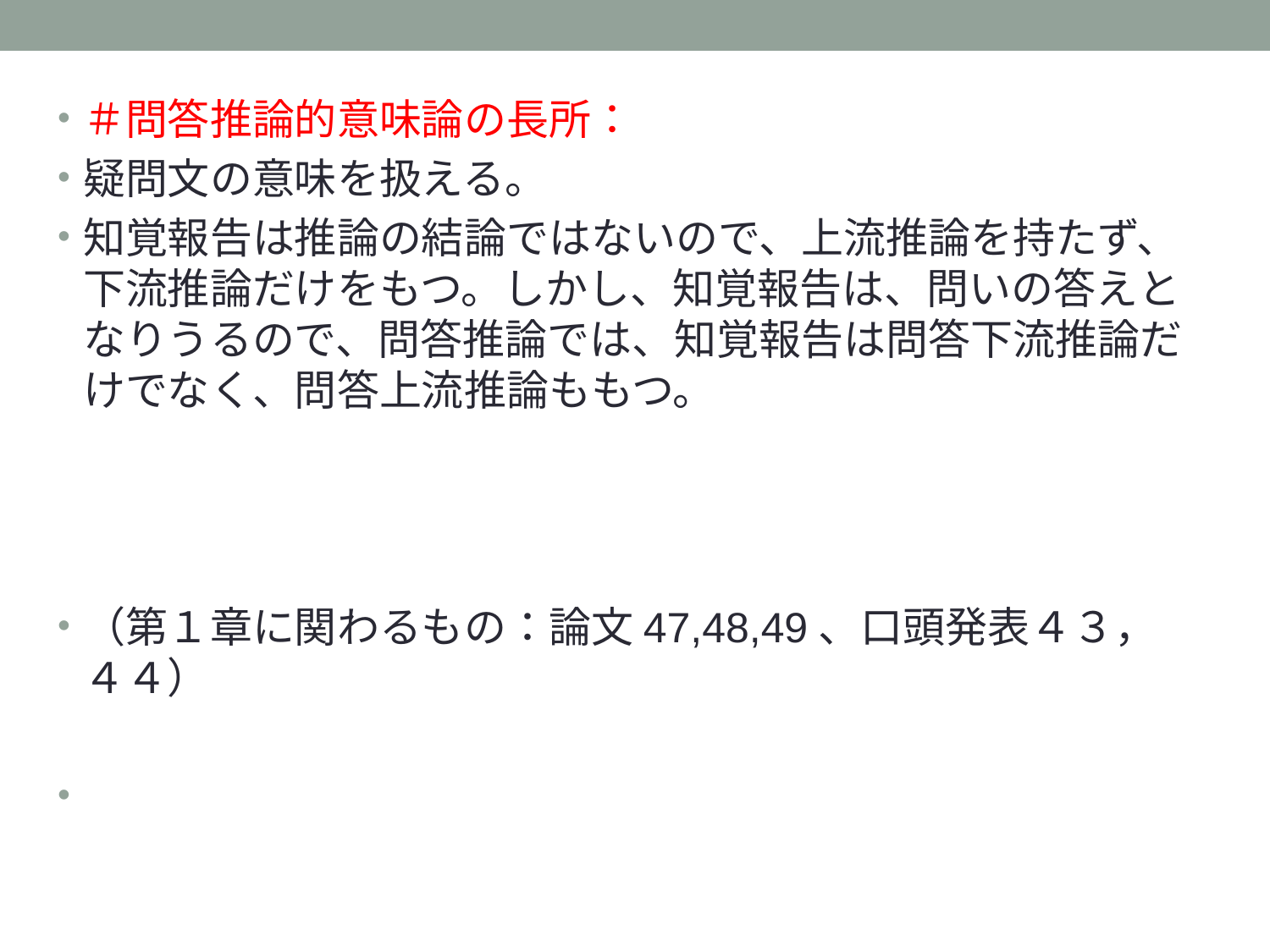

＃問答推論的意味論の長所：
疑問文の意味を扱える。
知覚報告は推論の結論ではないので、上流推論を持たず、下流推論だけをもつ。しかし、知覚報告は、問いの答えとなりうるので、問答推論では、知覚報告は問答下流推論だけでなく、問答上流推論ももつ。

（第１章に関わるもの：論文47,48,49、口頭発表４３，４４）